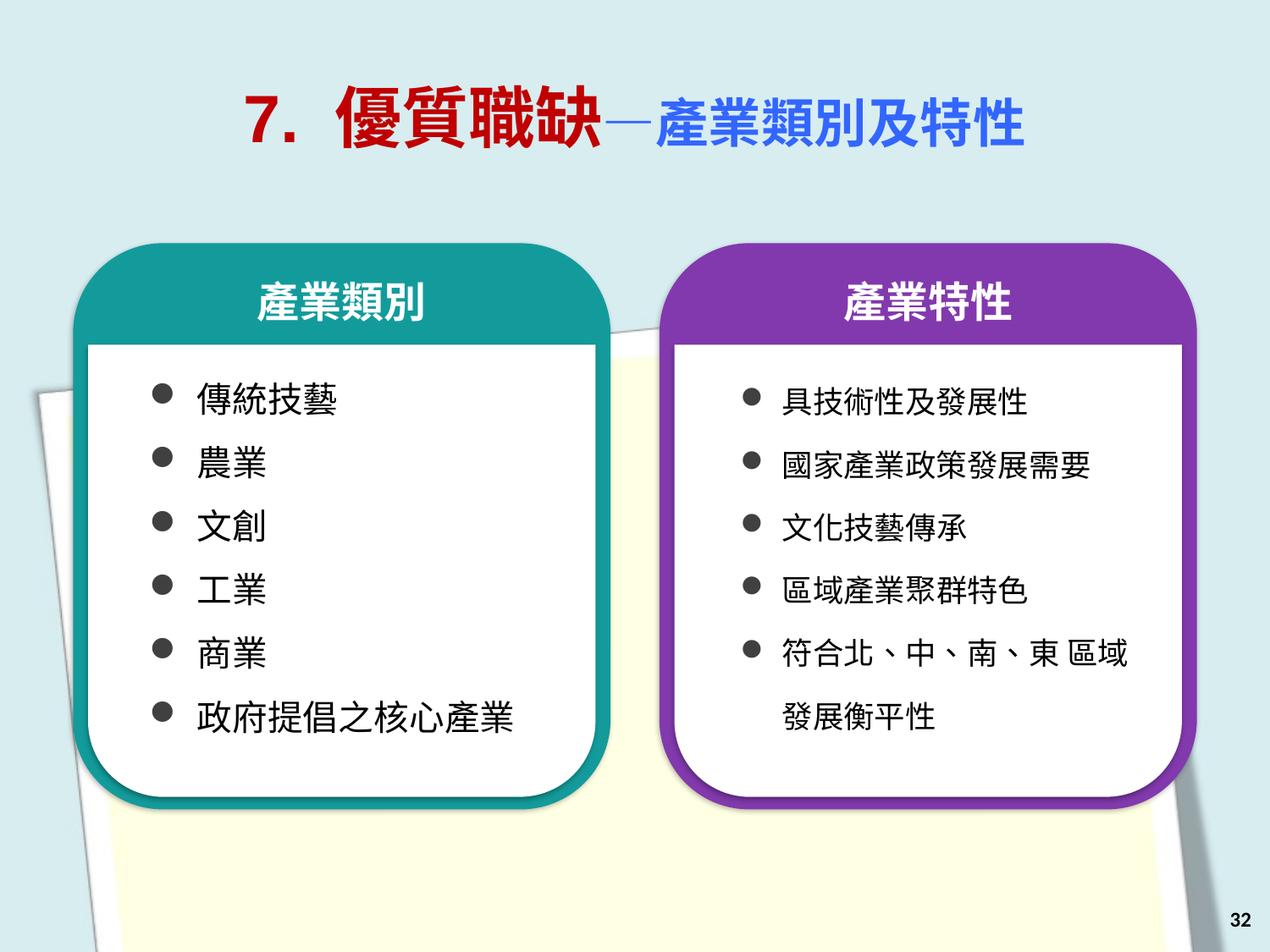

7. 優質職缺—產業類別及特性

產業類別
傳統技藝
農業
文創
工業
商業
政府提倡之核心產業

產業特性

具技術性及發展性
國家產業政策發展需要
文化技藝傳承
區域產業聚群特色
符合北、中、南、東 區域發展衡平性
32